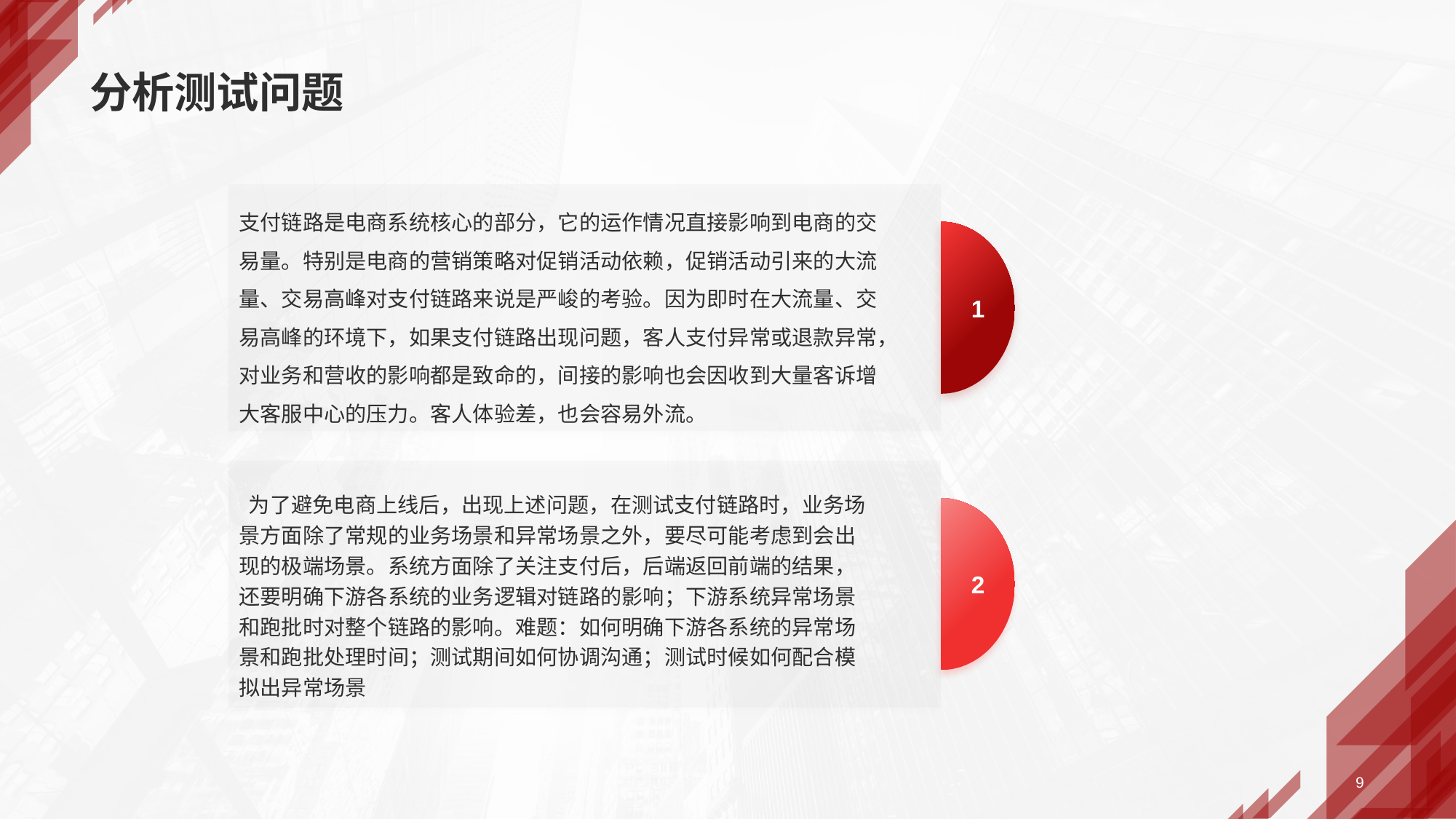

# 分析测试问题

支付链路是电商系统核心的部分，它的运作情况直接影响到电商的交易量。特别是电商的营销策略对促销活动依赖，促销活动引来的大流量、交易高峰对支付链路来说是严峻的考验。因为即时在大流量、交易高峰的环境下，如果支付链路出现问题，客人支付异常或退款异常，对业务和营收的影响都是致命的，间接的影响也会因收到大量客诉增大客服中心的压力。客人体验差，也会容易外流。
1

 为了避免电商上线后，出现上述问题，在测试支付链路时，业务场景方面除了常规的业务场景和异常场景之外，要尽可能考虑到会出现的极端场景。系统方面除了关注支付后，后端返回前端的结果，还要明确下游各系统的业务逻辑对链路的影响；下游系统异常场景和跑批时对整个链路的影响。难题：如何明确下游各系统的异常场景和跑批处理时间；测试期间如何协调沟通；测试时候如何配合模拟出异常场景
2
9